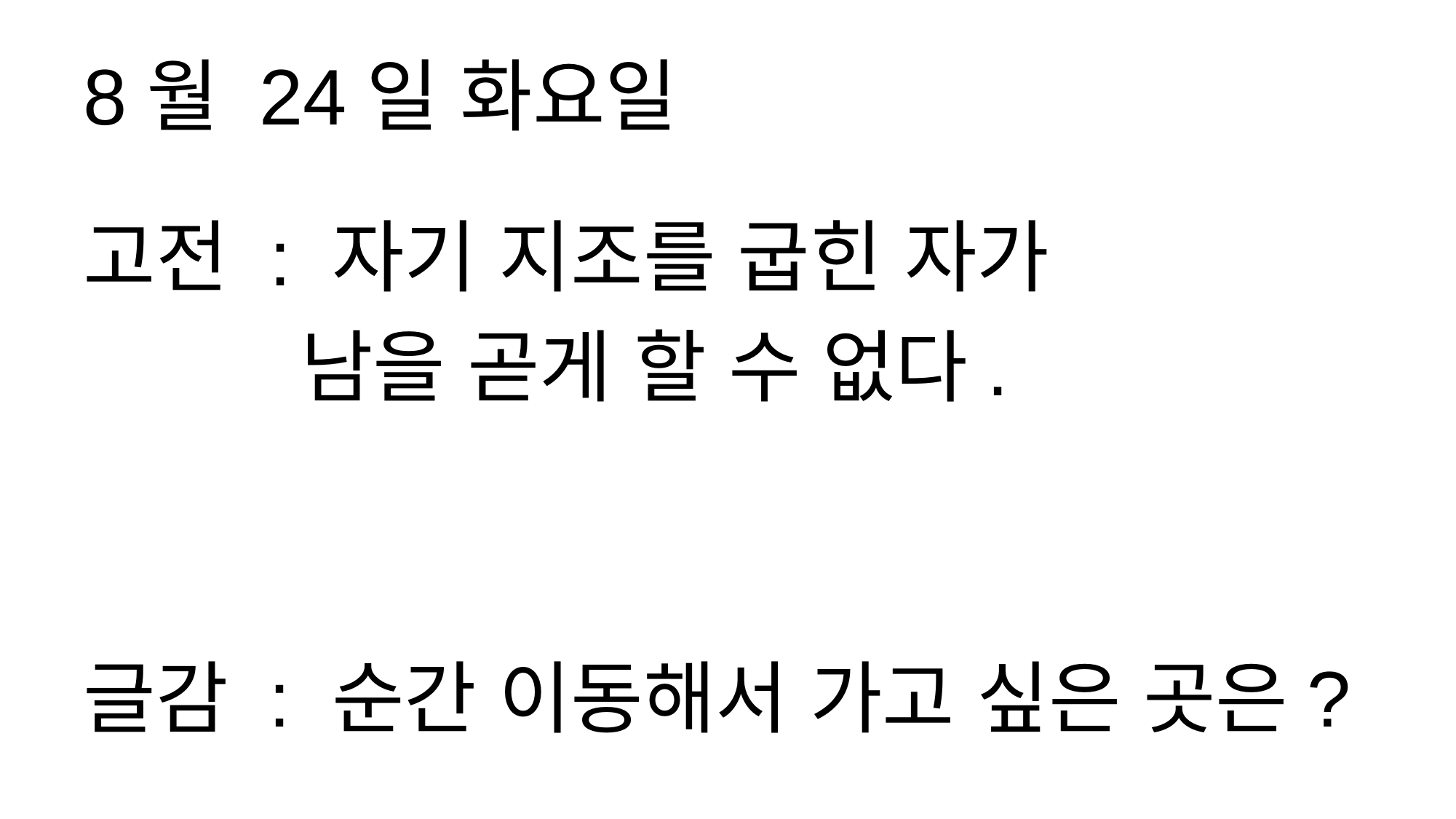

8월 24일 화요일
고전 : 자기 지조를 굽힌 자가
         남을 곧게 할 수 없다.
글감 : 순간 이동해서 가고 싶은 곳은?